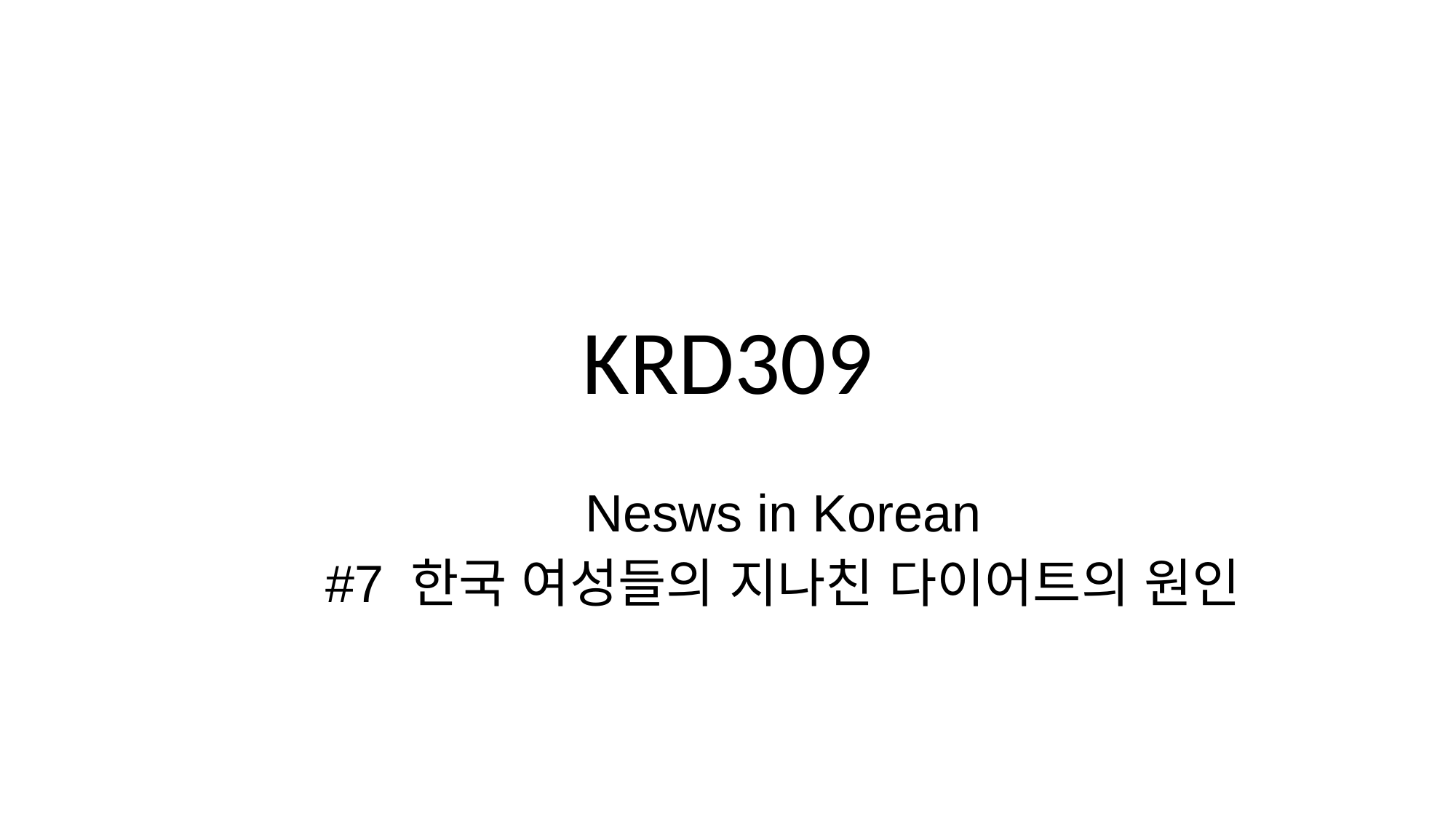

# KRD309
Nesws in Korean
#7 한국 여성들의 지나친 다이어트의 원인